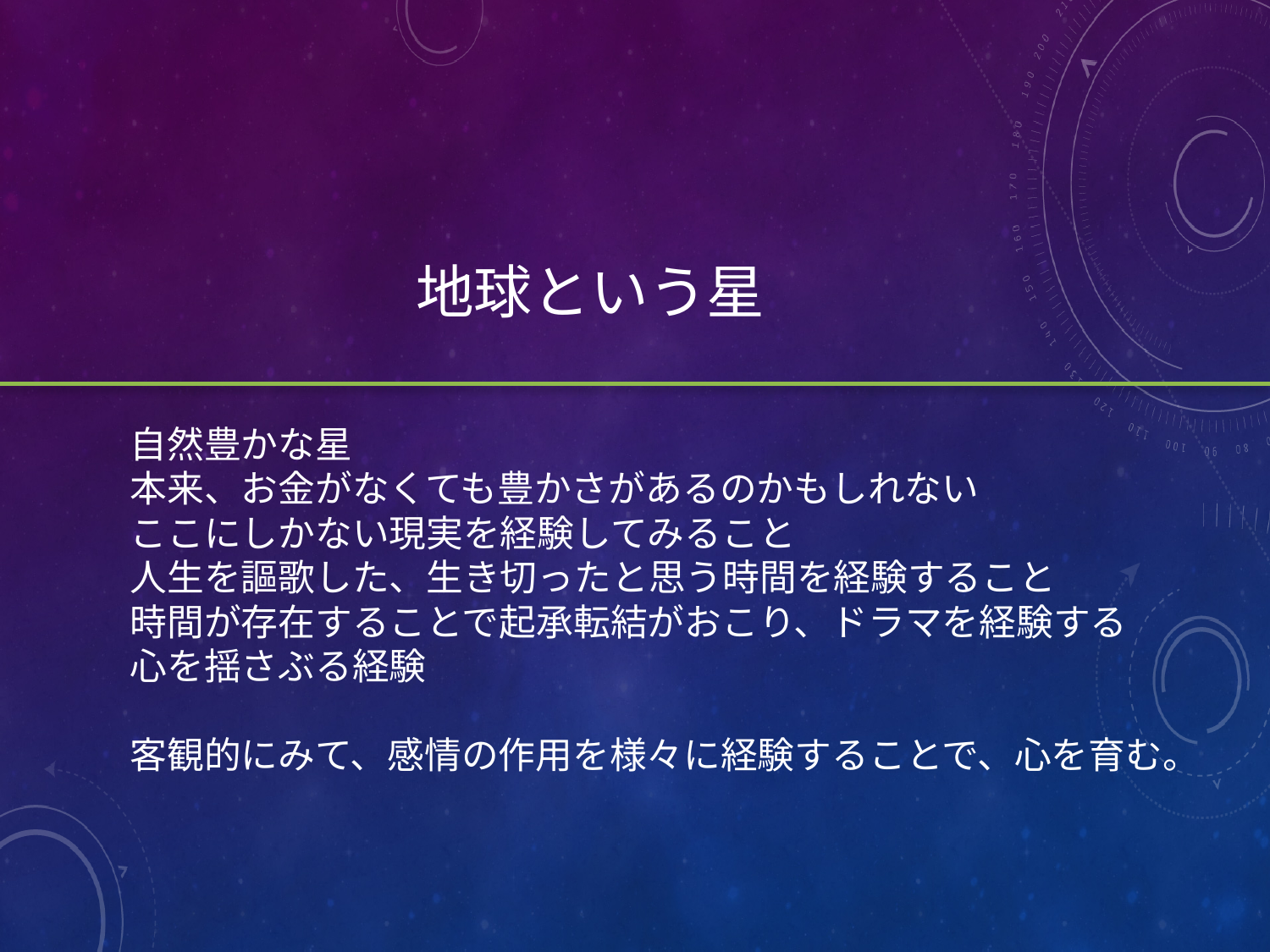

地球という星
自然豊かな星
本来、お金がなくても豊かさがあるのかもしれない
ここにしかない現実を経験してみること
人生を謳歌した、生き切ったと思う時間を経験すること
時間が存在することで起承転結がおこり、ドラマを経験する
心を揺さぶる経験

客観的にみて、感情の作用を様々に経験することで、心を育む。